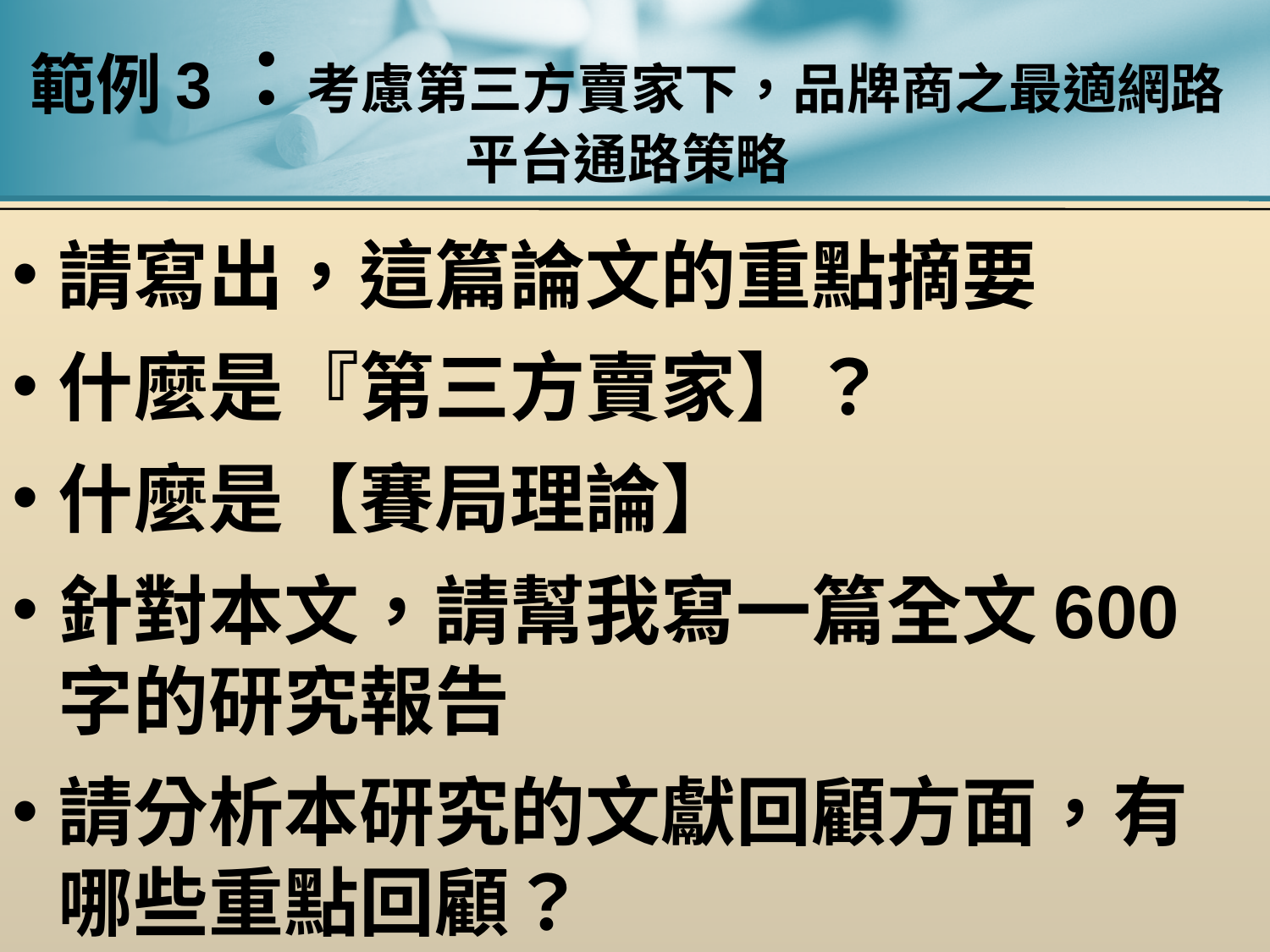

# 範例3：考慮第三方賣家下，品牌商之最適網路平台通路策略
請寫出，這篇論文的重點摘要
什麼是『第三方賣家】？
什麼是【賽局理論】
針對本文，請幫我寫一篇全文600字的研究報告
請分析本研究的文獻回顧方面，有哪些重點回顧？